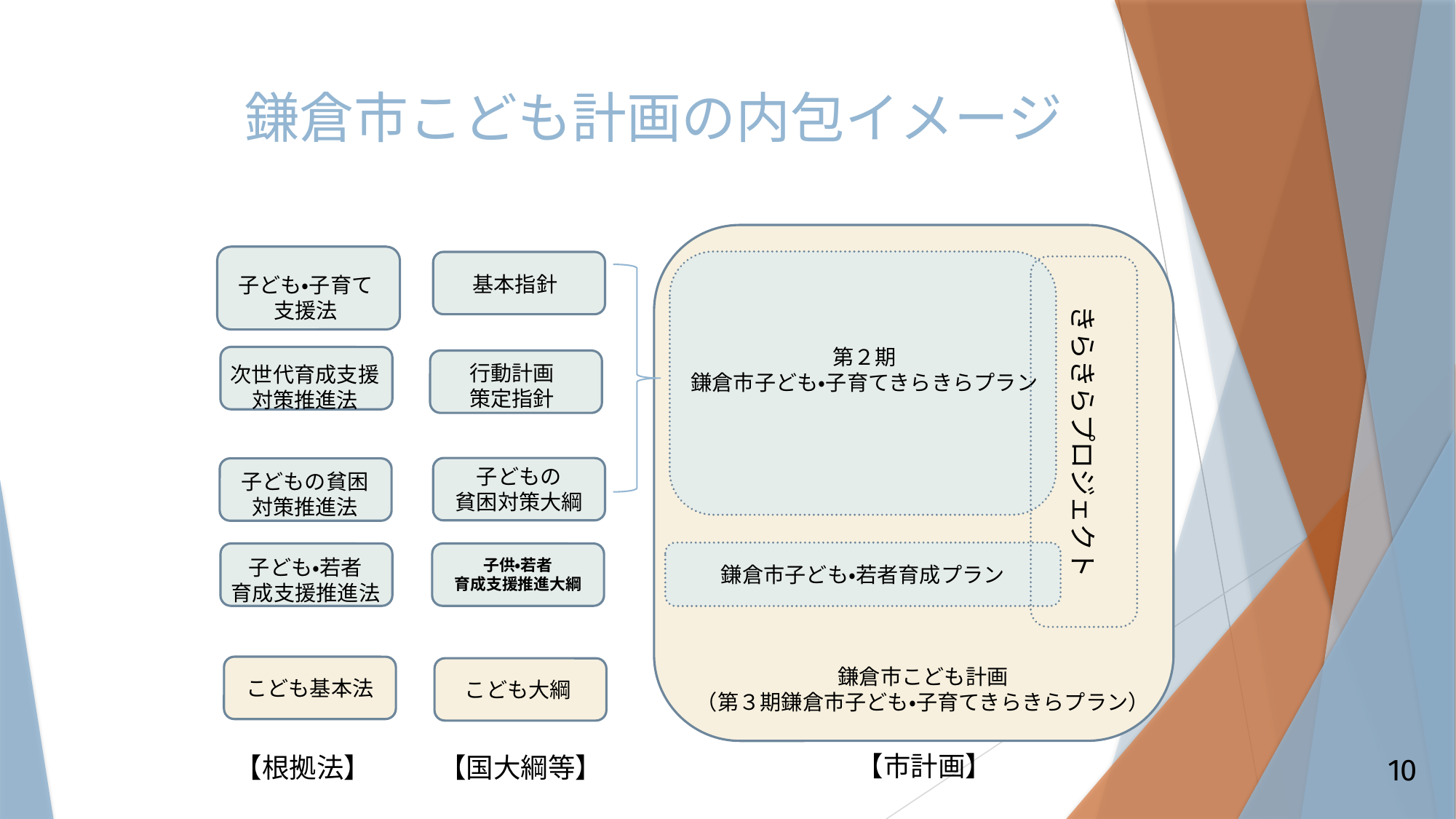

# 鎌倉市こども計画の内包イメージ

きらきらプロジェクト

基本指針
子ども・子育て
支援法
第２期
鎌倉市子ども・子育てきらきらプラン

行動計画
策定指針
次世代育成支援対策推進法
子どもの
貧困対策大綱

子どもの貧困
対策推進法

子ども・若者
育成支援推進法
子供・若者
育成支援推進大綱
鎌倉市子ども・若者育成プラン

鎌倉市こども計画
（第３期鎌倉市子ども・子育てきらきらプラン）
こども基本法
こども大綱
【市計画】
【根拠法】
【国大綱等】
10